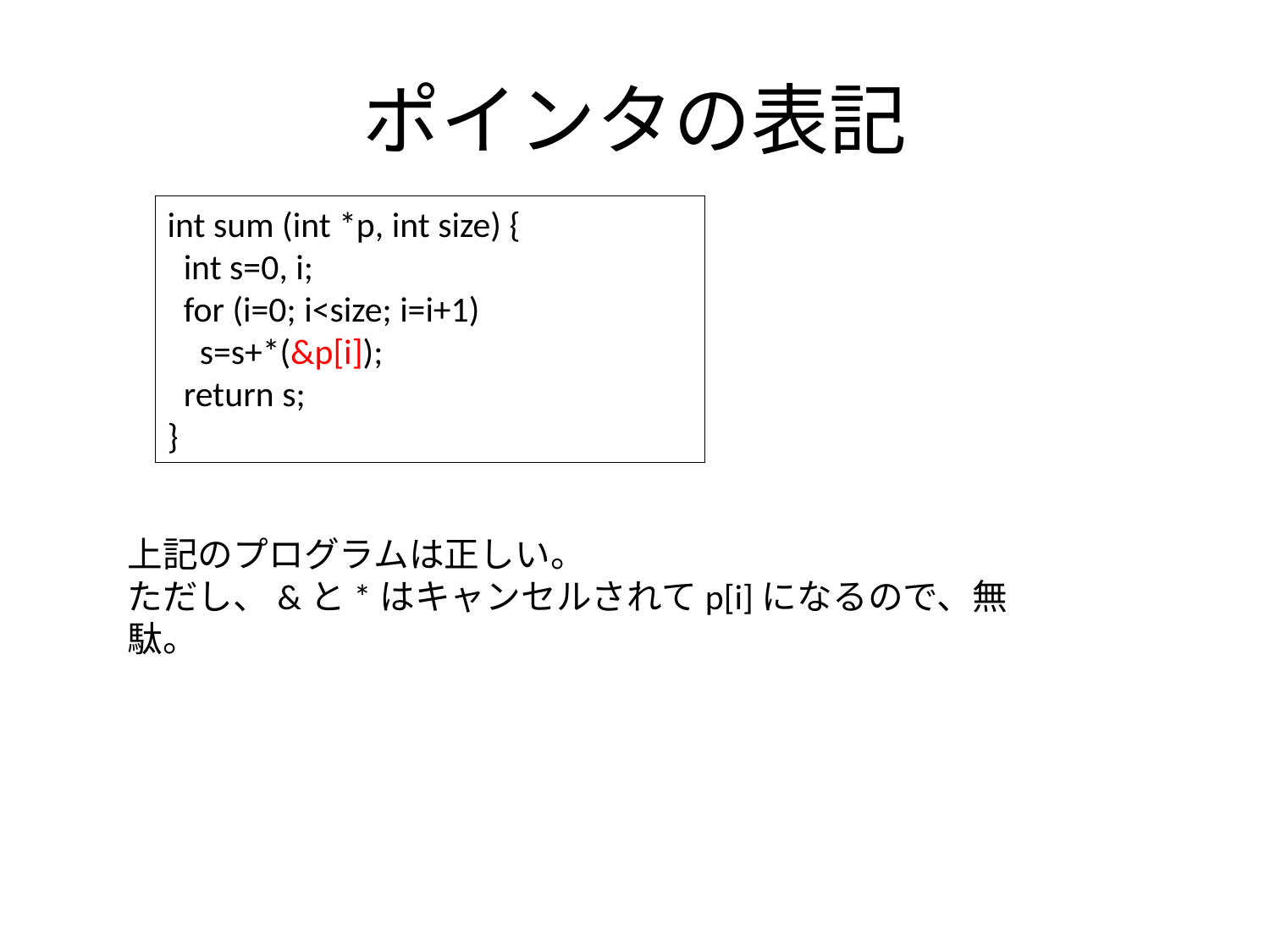

# ポインタの表記
int sum (int *p, int size) {
  int s=0, i;
  for (i=0; i<size; i=i+1)
    s=s+*(&p[i]);
  return s;
}
上記のプログラムは正しい。
ただし、&と*はキャンセルされてp[i]になるので、無駄。